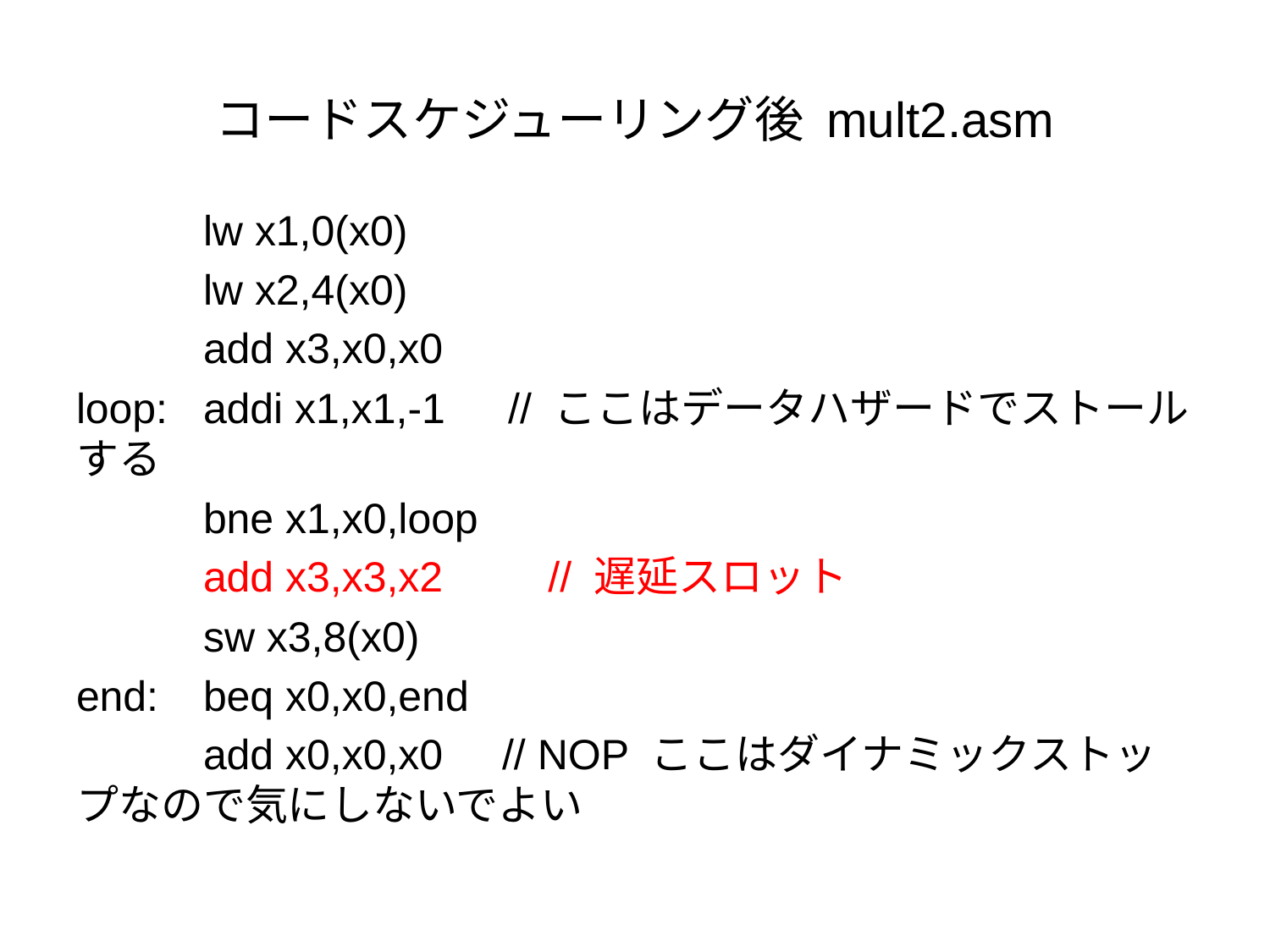

# コードスケジューリング後 mult2.asm
	lw x1,0(x0)
	lw x2,4(x0)
	add x3,x0,x0
loop:	addi x1,x1,-1　// ここはデータハザードでストールする
	bne x1,x0,loop
	add x3,x3,x2　　// 遅延スロット
	sw x3,8(x0)
end:	beq x0,x0,end
	add x0,x0,x0     // NOP ここはダイナミックストップなので気にしないでよい